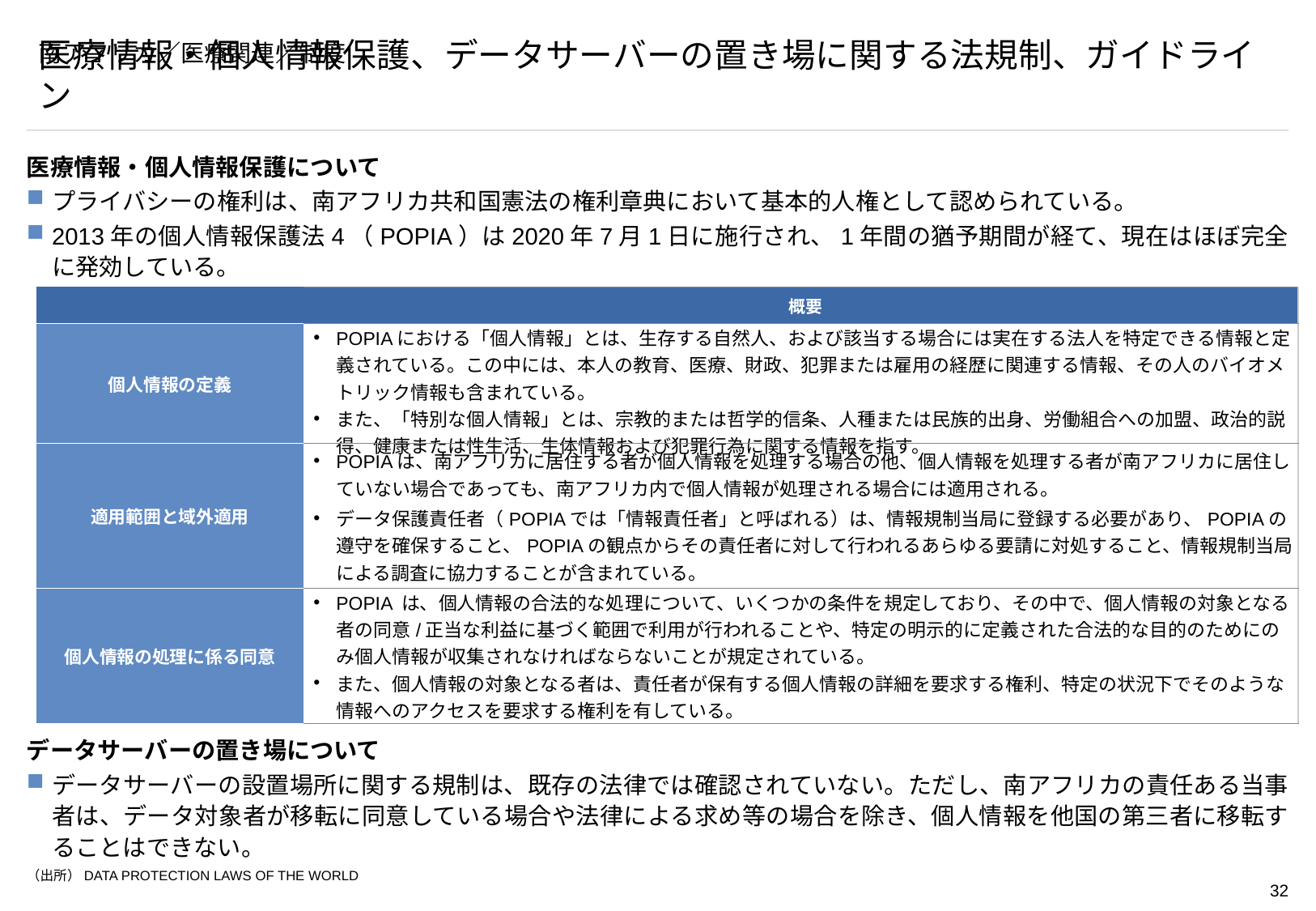

# 南アフリカ／医療関連／制度
医療情報・個人情報保護、データサーバーの置き場に関する法規制、ガイドライン
医療情報・個人情報保護について
プライバシーの権利は、南アフリカ共和国憲法の権利章典において基本的人権として認められている。
2013年の個人情報保護法4（POPIA）は2020年7月1日に施行され、1年間の猶予期間が経て、現在はほぼ完全に発効している。

データサーバーの置き場について
データサーバーの設置場所に関する規制は、既存の法律では確認されていない。ただし、南アフリカの責任ある当事者は、データ対象者が移転に同意している場合や法律による求め等の場合を除き、個人情報を他国の第三者に移転することはできない。
|  | 概要 |
| --- | --- |
| 個人情報の定義 | POPIAにおける「個人情報」とは、生存する自然人、および該当する場合には実在する法人を特定できる情報と定義されている。この中には、本人の教育、医療、財政、犯罪または雇用の経歴に関連する情報、その人のバイオメトリック情報も含まれている。 また、「特別な個人情報」とは、宗教的または哲学的信条、人種または民族的出身、労働組合への加盟、政治的説得、健康または性生活、生体情報および犯罪行為に関する情報を指す。 |
| 適用範囲と域外適用 | POPIAは、南アフリカに居住する者が個人情報を処理する場合の他、個人情報を処理する者が南アフリカに居住していない場合であっても、南アフリカ内で個人情報が処理される場合には適用される。 データ保護責任者（POPIAでは「情報責任者」と呼ばれる）は、情報規制当局に登録する必要があり、POPIAの遵守を確保すること、POPIAの観点からその責任者に対して行われるあらゆる要請に対処すること、情報規制当局による調査に協力することが含まれている。 |
| 個人情報の処理に係る同意 | POPIA は、個人情報の合法的な処理について、いくつかの条件を規定しており、その中で、個人情報の対象となる者の同意/正当な利益に基づく範囲で利用が行われることや、特定の明示的に定義された合法的な目的のためにのみ個人情報が収集されなければならないことが規定されている。 また、個人情報の対象となる者は、責任者が保有する個人情報の詳細を要求する権利、特定の状況下でそのような情報へのアクセスを要求する権利を有している。 |
（出所）DATA PROTECTION LAWS OF THE WORLD